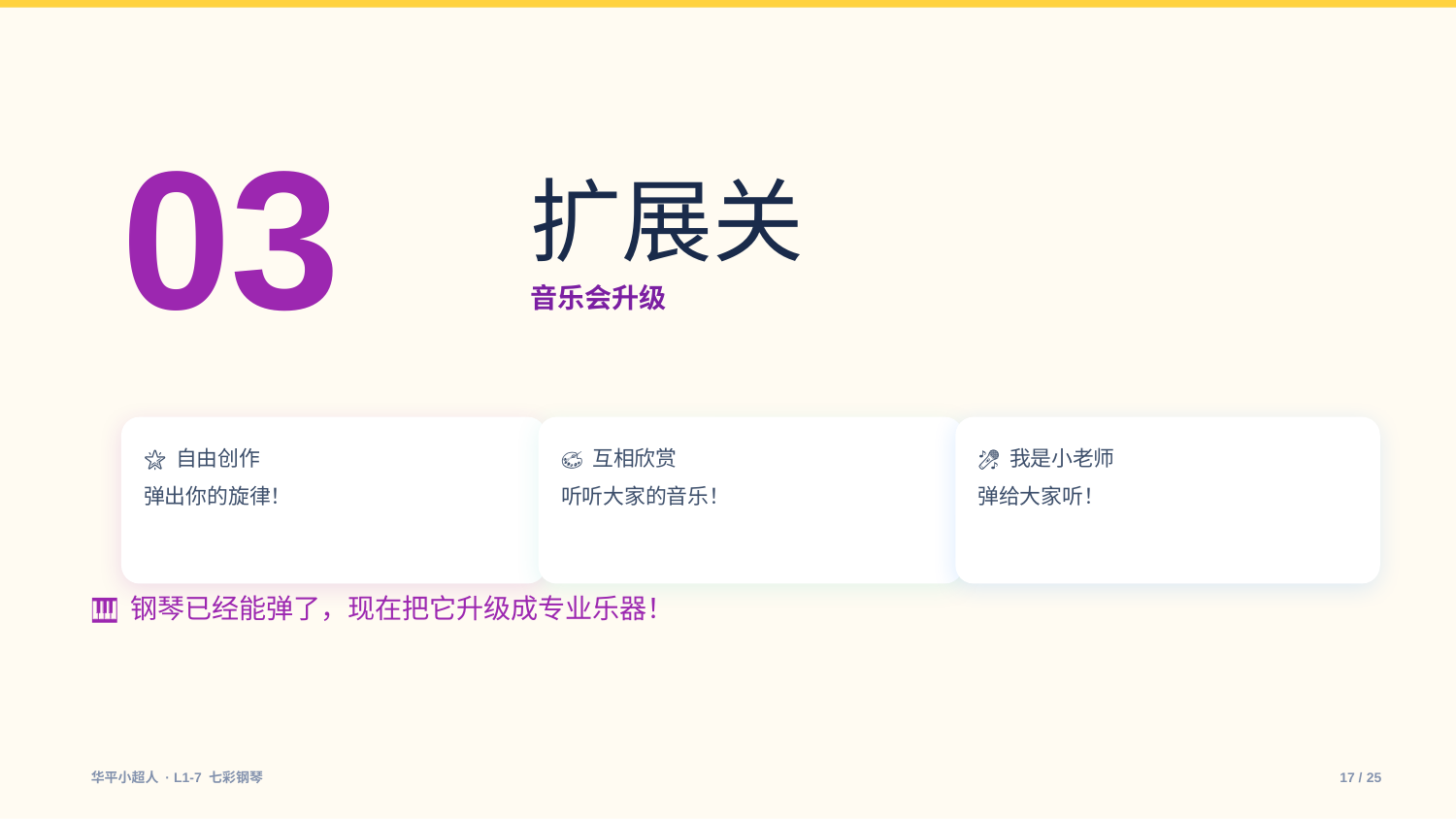

03
扩展关
音乐会升级

🌟 自由创作
弹出你的旋律！
🎨 互相欣赏
听听大家的音乐！
🎤 我是小老师
弹给大家听！
🎹 钢琴已经能弹了，现在把它升级成专业乐器！
华平小超人 · L1-7 七彩钢琴
17 / 25